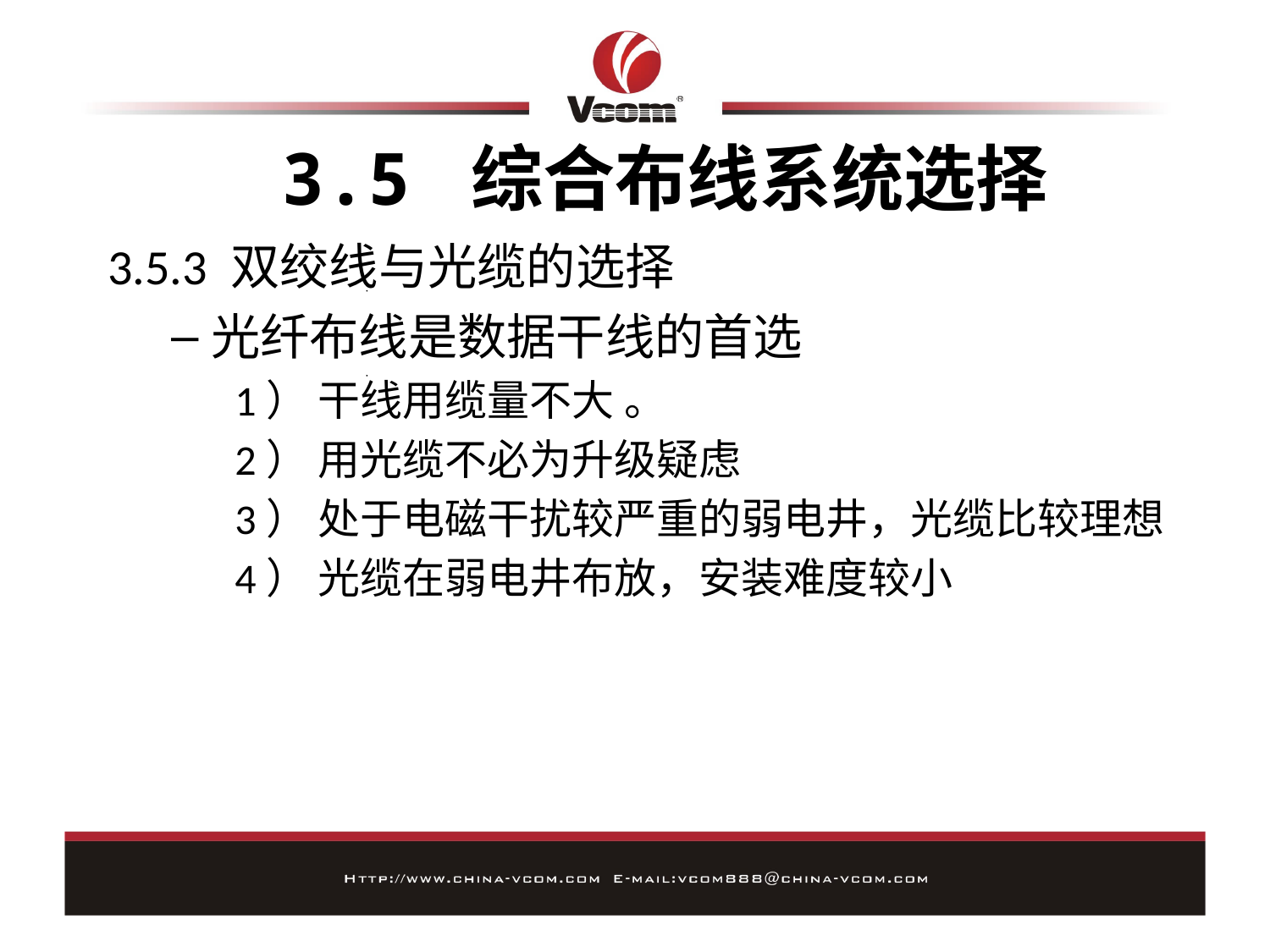

# 3.5 综合布线系统选择
3.5.3 双绞线与光缆的选择
光纤布线是数据干线的首选
1） 干线用缆量不大 。
2） 用光缆不必为升级疑虑
3） 处于电磁干扰较严重的弱电井，光缆比较理想
4） 光缆在弱电井布放，安装难度较小